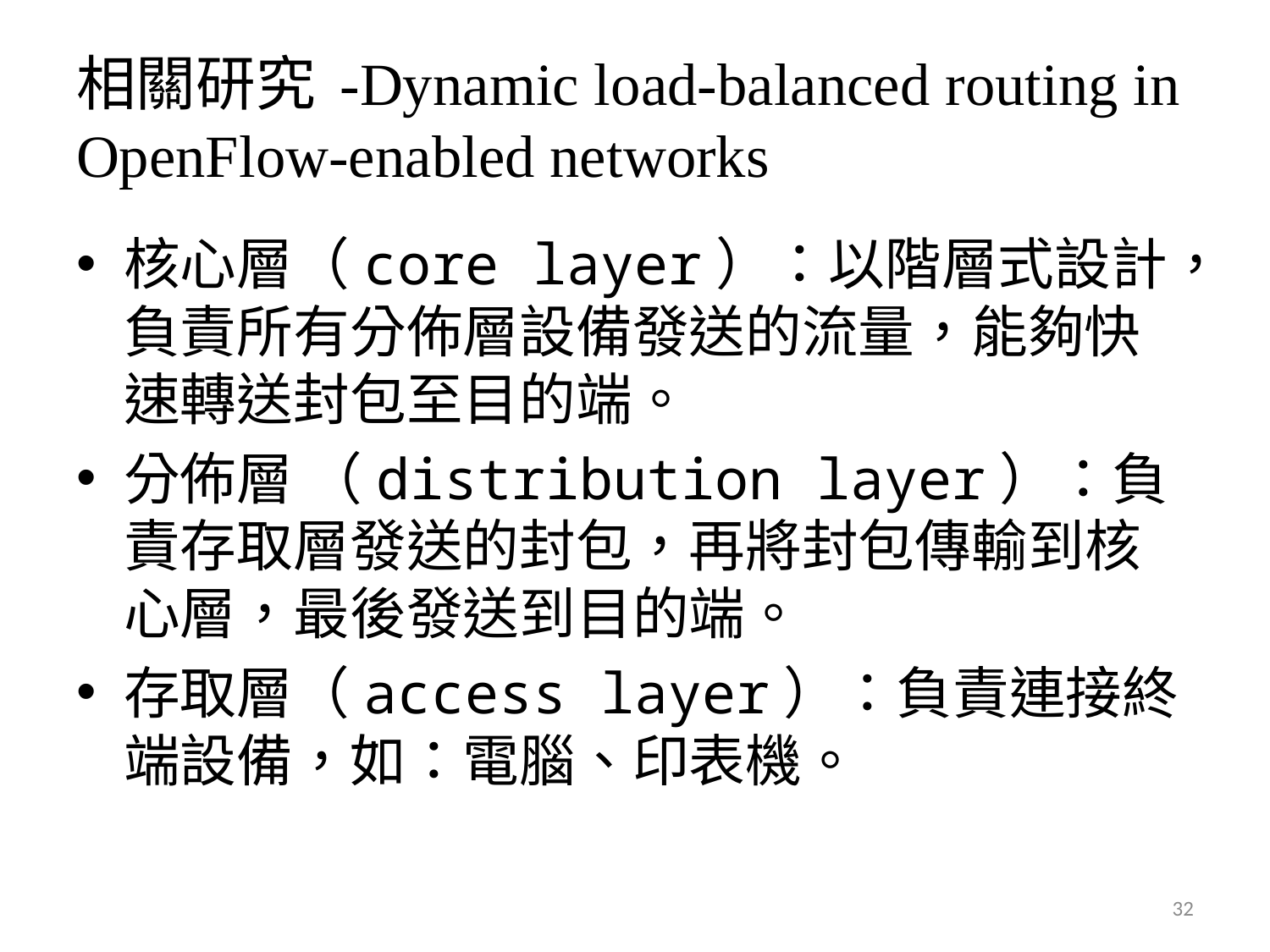

# 相關研究 -Dynamic load-balanced routing in OpenFlow-enabled networks
核心層（core layer）：以階層式設計，負責所有分佈層設備發送的流量，能夠快速轉送封包至目的端。
分佈層 （distribution layer）：負責存取層發送的封包，再將封包傳輸到核心層，最後發送到目的端。
存取層（access layer）：負責連接終端設備，如：電腦、印表機。
32